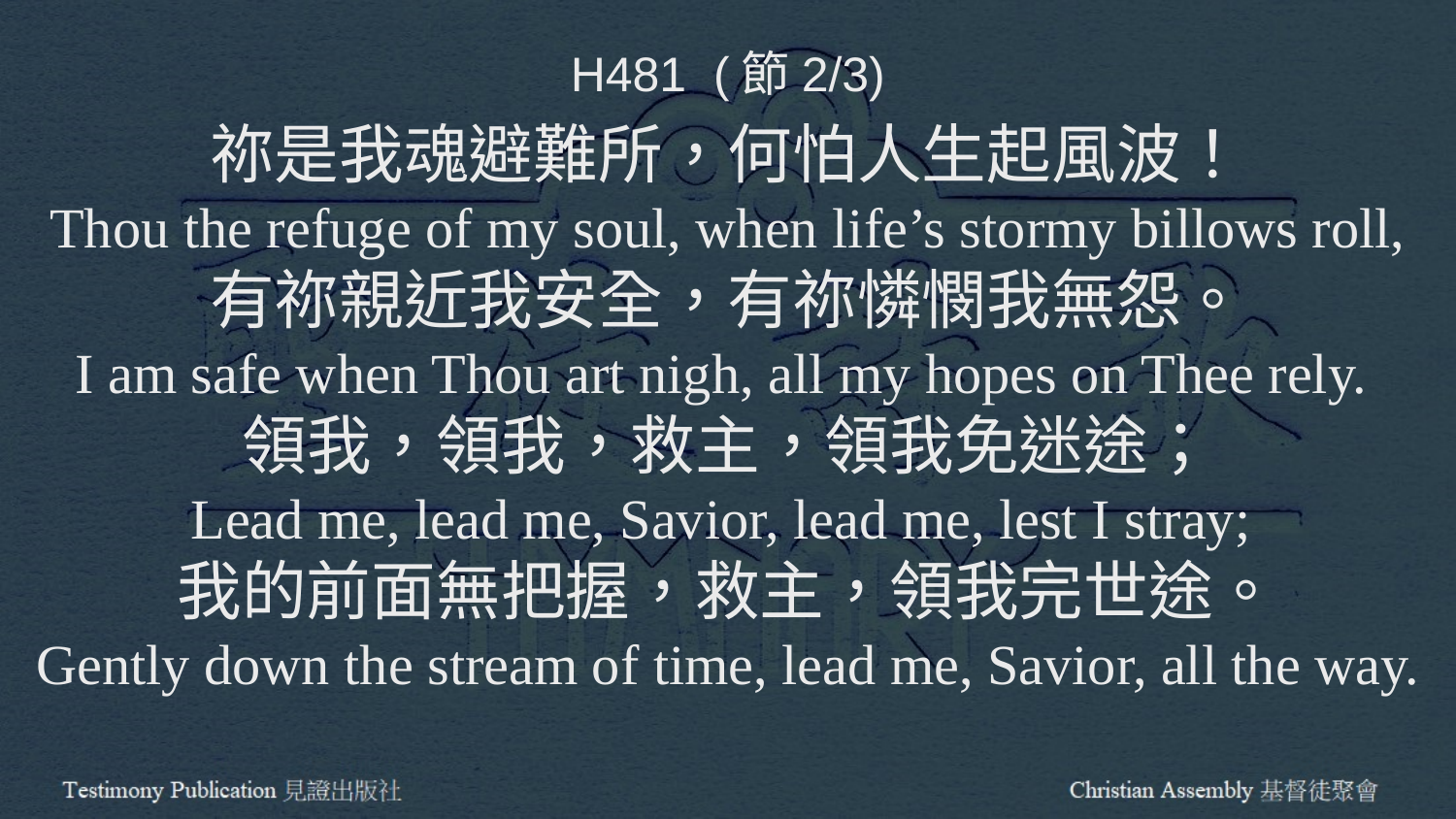

H481  (節2/3)
祢是我魂避難所，何怕人生起風波！
Thou the refuge of my soul, when life’s stormy billows roll,
有祢親近我安全，有祢憐憫我無怨。
I am safe when Thou art nigh, all my hopes on Thee rely.
領我，領我，救主，領我免迷途；
Lead me, lead me, Savior, lead me, lest I stray;
我的前面無把握，救主，領我完世途。
Gently down the stream of time, lead me, Savior, all the way.